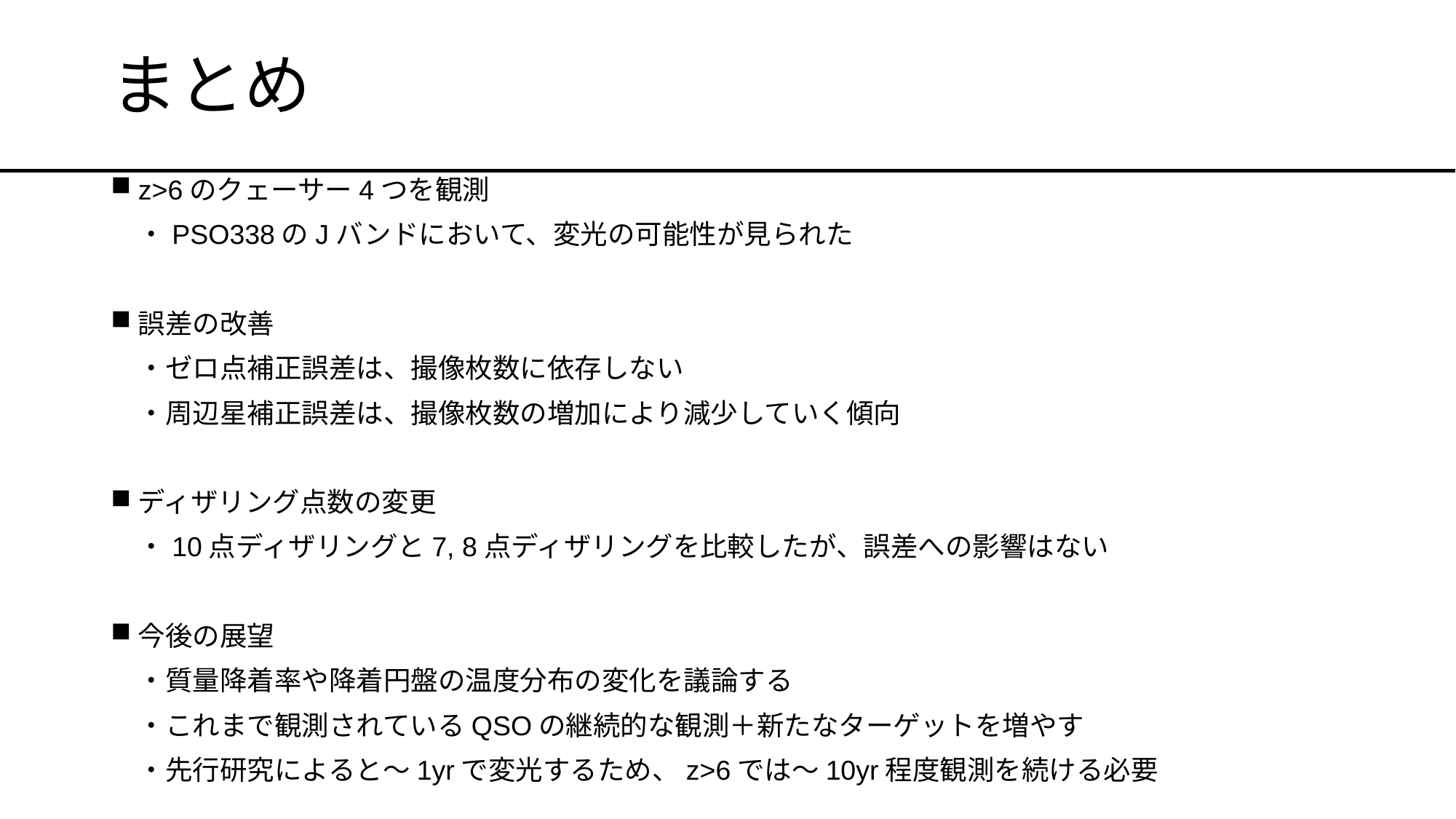

# まとめ
z>6のクェーサー4つを観測
　・PSO338のJバンドにおいて、変光の可能性が見られた

誤差の改善
　・ゼロ点補正誤差は、撮像枚数に依存しない
　・周辺星補正誤差は、撮像枚数の増加により減少していく傾向

ディザリング点数の変更
　・10点ディザリングと7, 8点ディザリングを比較したが、誤差への影響はない

今後の展望
　・質量降着率や降着円盤の温度分布の変化を議論する
　・これまで観測されているQSOの継続的な観測＋新たなターゲットを増やす
　・先行研究によると〜1yrで変光するため、z>6では〜10yr程度観測を続ける必要